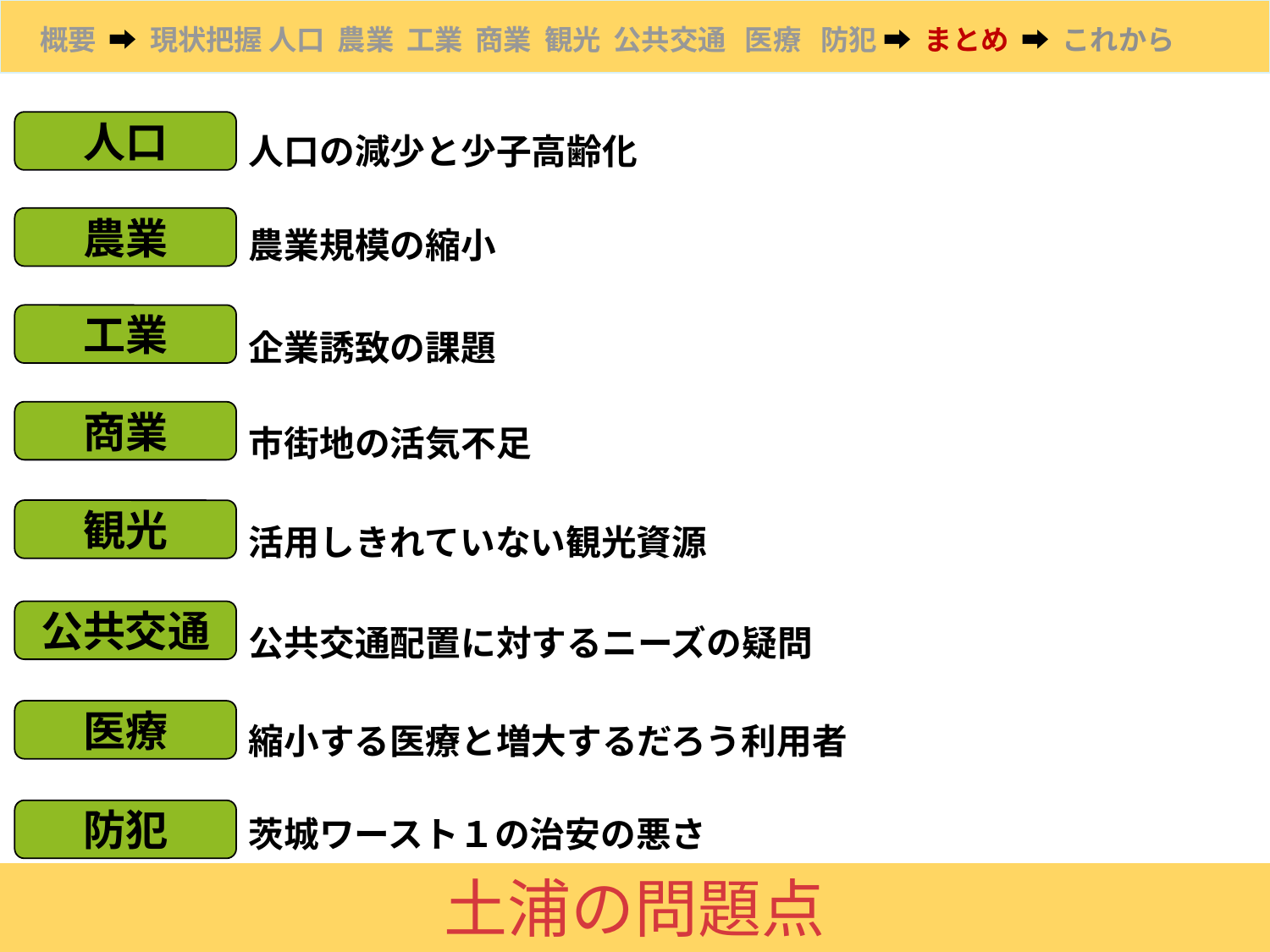

人口
人口の減少と少子高齢化
農業
農業規模の縮小
工業
企業誘致の課題
商業
市街地の活気不足
観光
活用しきれていない観光資源
公共交通
公共交通配置に対するニーズの疑問
医療
縮小する医療と増大するだろう利用者
防犯
茨城ワースト１の治安の悪さ
土浦の問題点